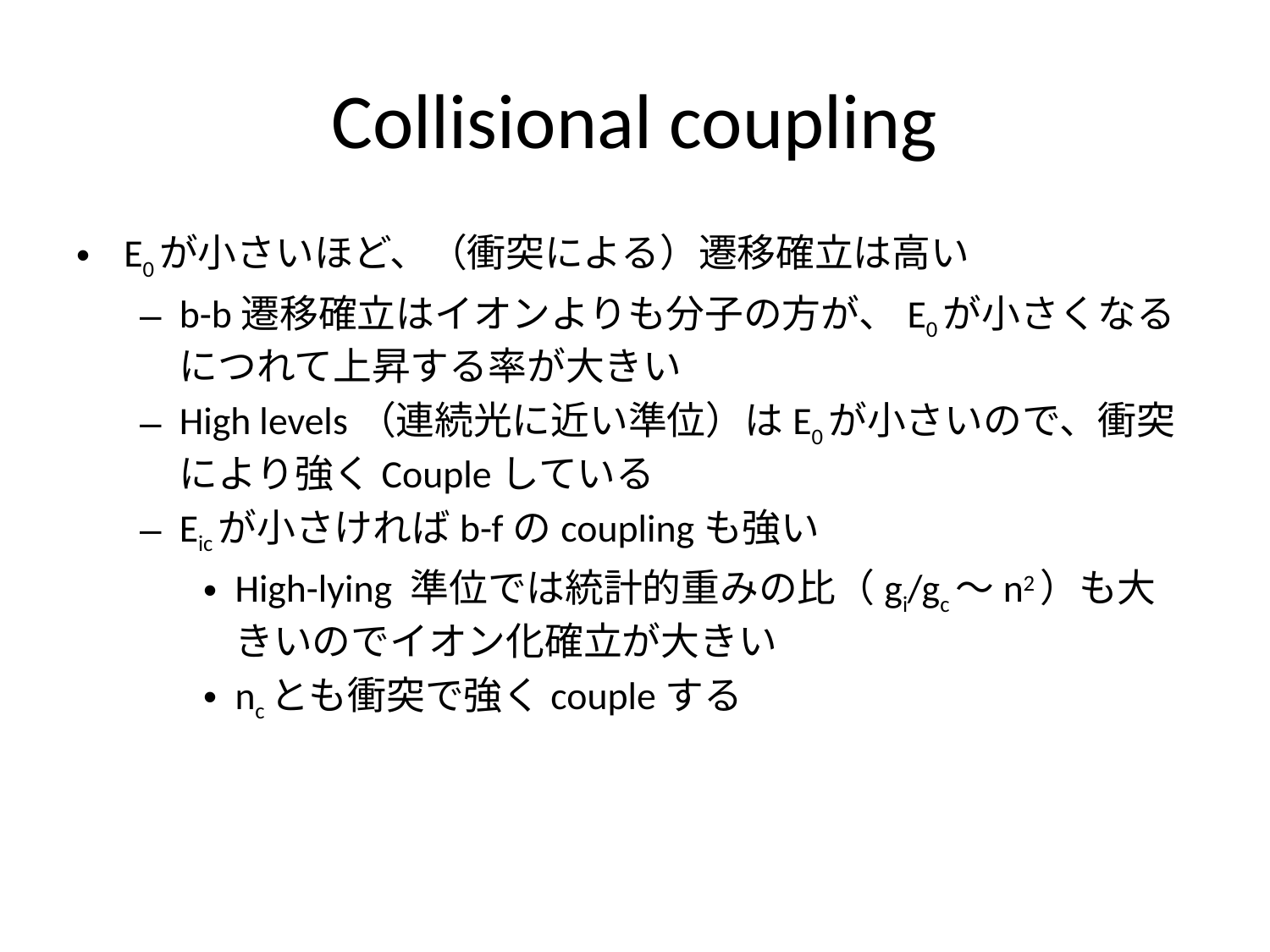

# Collisional coupling
E0が小さいほど、（衝突による）遷移確立は高い
b-b遷移確立はイオンよりも分子の方が、E0が小さくなるにつれて上昇する率が大きい
High levels（連続光に近い準位）はE0が小さいので、衝突により強くCoupleしている
Eicが小さければb-fのcouplingも強い
High-lying 準位では統計的重みの比（gi/gc〜n2）も大きいのでイオン化確立が大きい
ncとも衝突で強くcoupleする